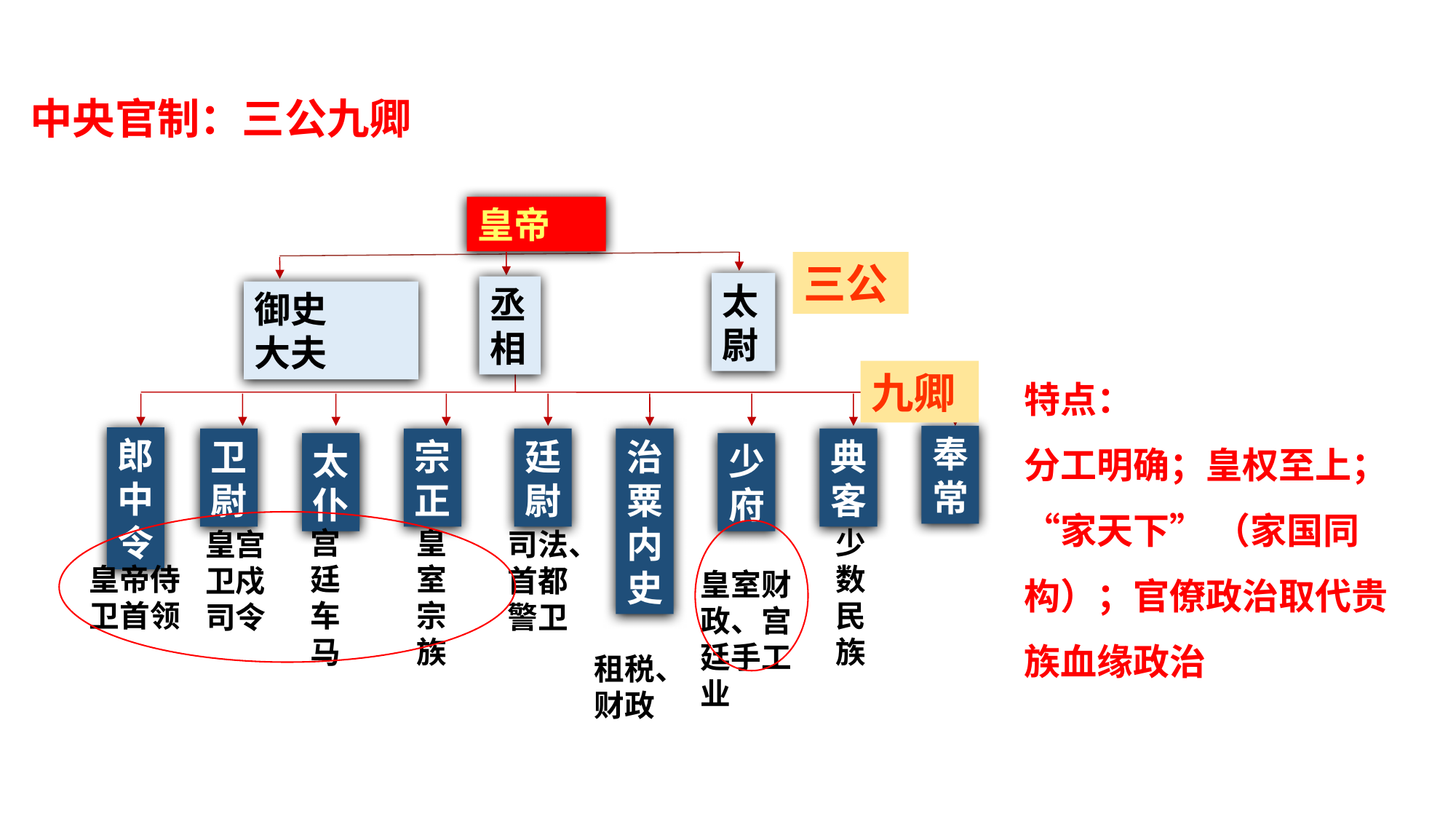

中央官制：三公九卿
皇帝

三公

太
尉
丞
相
御史
大夫

九卿

奉
常
郎
中
令
卫
尉
宗
正
廷
尉
治
粟
内
史
典
客
太
仆
少
府

宫廷车马
皇室宗族
少数民族
皇宫卫戍司令
司法、首都警卫

皇帝侍卫首领
皇室财政、宫廷手工业
租税、财政
特点：
分工明确；皇权至上；“家天下” （家国同构）；官僚政治取代贵族血缘政治